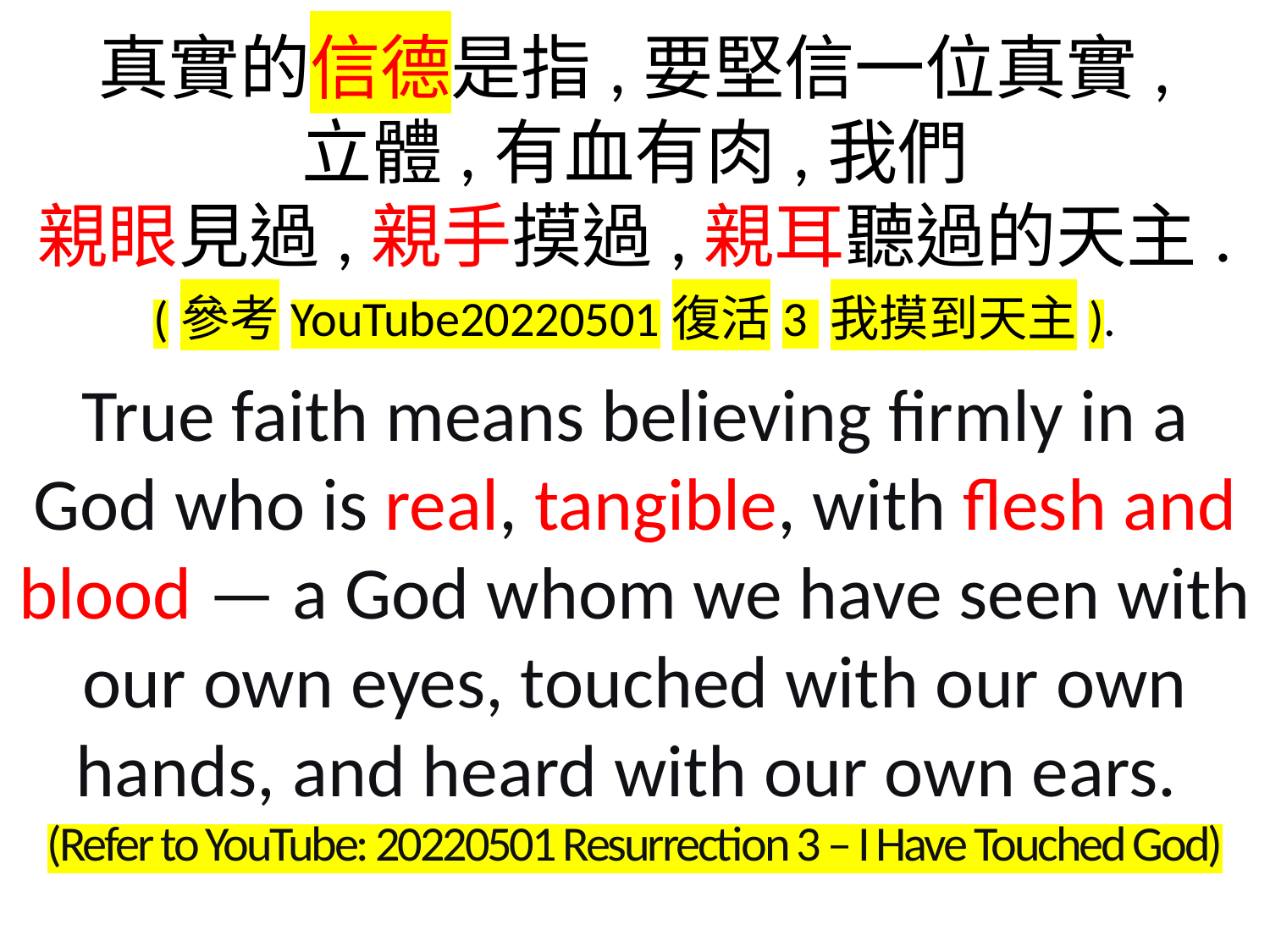

真實的信德是指,要堅信一位真實,
立體,有血有肉,我們
親眼見過,親手摸過,親耳聽過的天主.
(參考YouTube20220501復活3 我摸到天主).
True faith means believing firmly in a God who is real, tangible, with flesh and blood — a God whom we have seen with our own eyes, touched with our own hands, and heard with our own ears.
(Refer to YouTube: 20220501 Resurrection 3 – I Have Touched God)